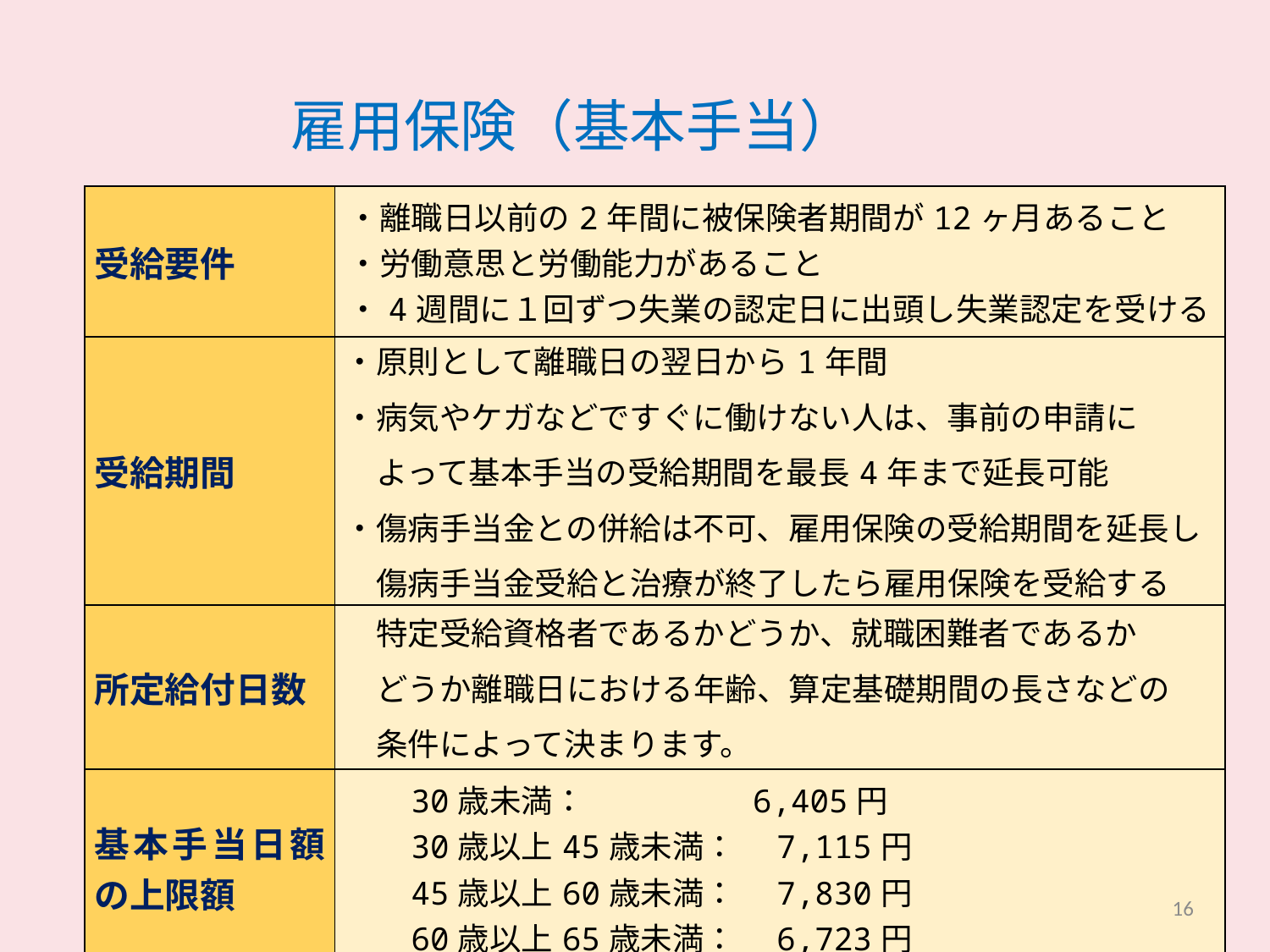

# 雇用保険（基本手当）

| 受給要件 | ・離職日以前の2年間に被保険者期間が12ヶ月あること ・労働意思と労働能力があること ・4週間に１回ずつ失業の認定日に出頭し失業認定を受ける |
| --- | --- |
| 受給期間 | ・原則として離職日の翌日から1年間 ・病気やケガなどですぐに働けない人は、事前の申請に 　よって基本手当の受給期間を最長4年まで延長可能 ・傷病手当金との併給は不可、雇用保険の受給期間を延長し 　傷病手当金受給と治療が終了したら雇用保険を受給する |
| 所定給付日数 | 特定受給資格者であるかどうか、就職困難者であるか 　どうか離職日における年齢、算定基礎期間の長さなどの 　条件によって決まります。 |
| 基本手当日額の上限額 | 30歳未満：　　　　　6,405円 30歳以上45歳未満：　7,115円 45歳以上60歳未満：　7,830円 60歳以上65歳未満：　6,723円 |
16